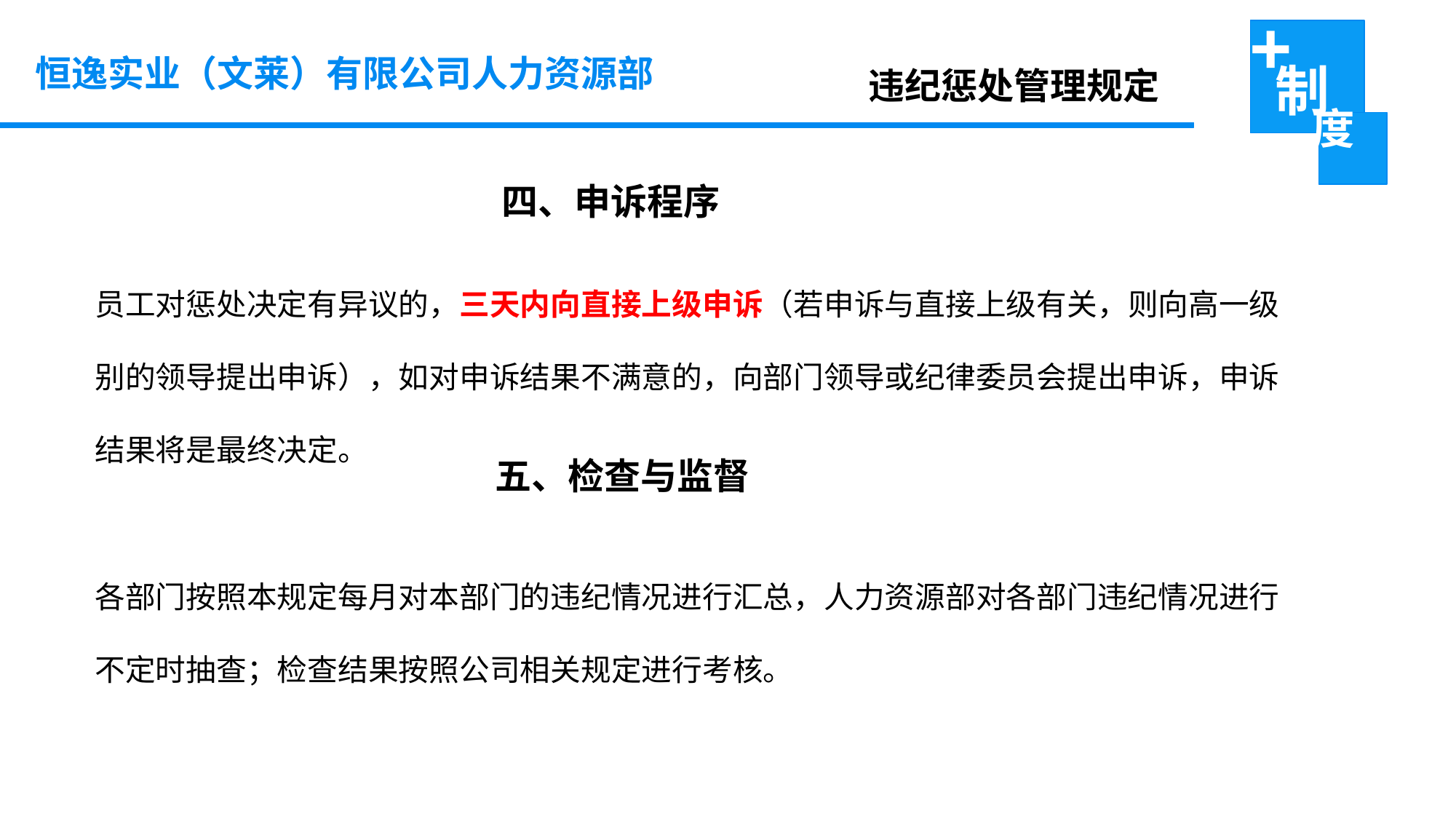

恒逸实业（文莱）有限公司人力资源部
违纪惩处管理规定
 四、申诉程序
员工对惩处决定有异议的，三天内向直接上级申诉（若申诉与直接上级有关，则向高一级别的领导提出申诉），如对申诉结果不满意的，向部门领导或纪律委员会提出申诉，申诉结果将是最终决定。

 五、检查与监督
各部门按照本规定每月对本部门的违纪情况进行汇总，人力资源部对各部门违纪情况进行不定时抽查；检查结果按照公司相关规定进行考核。